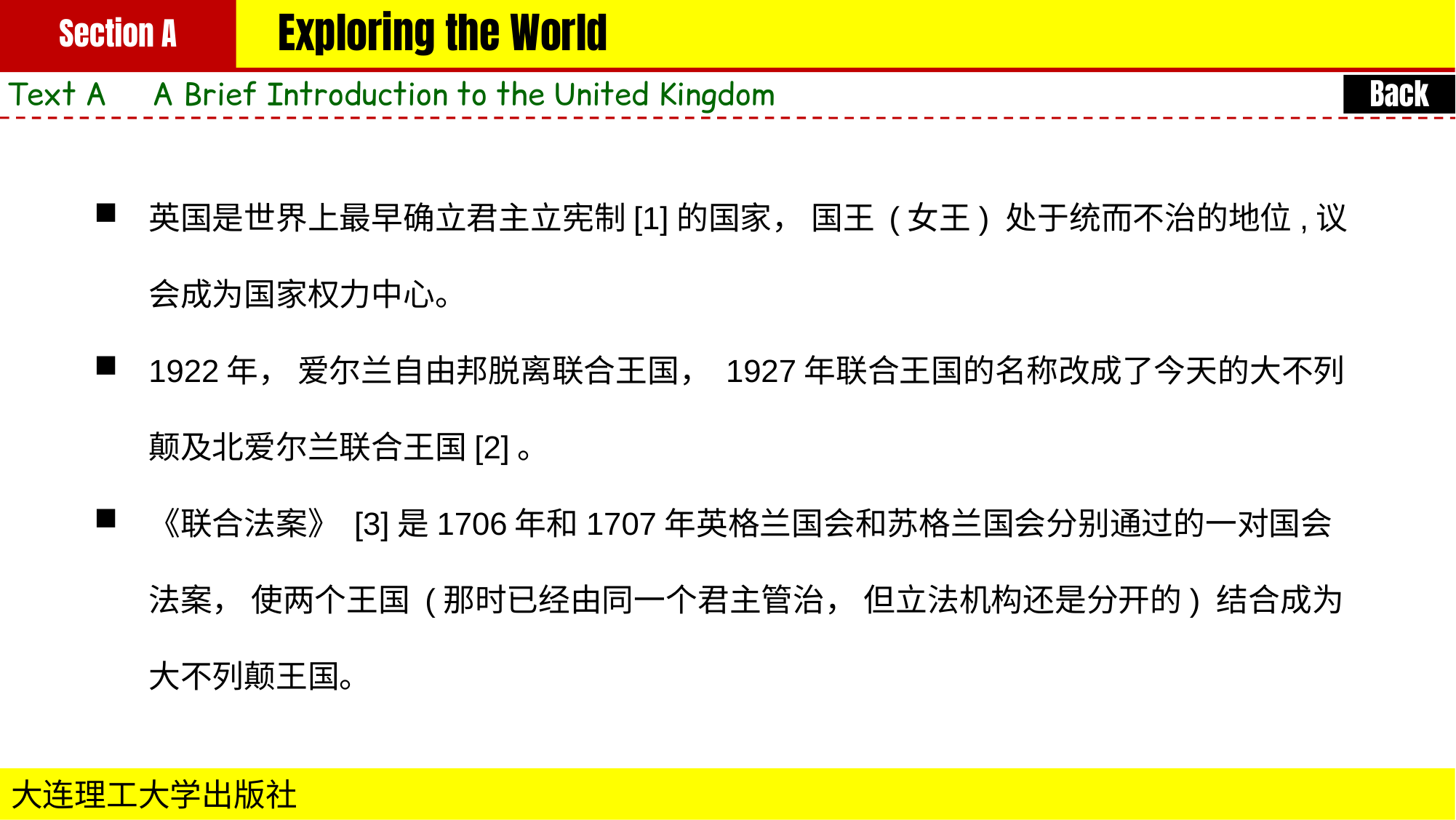

Section A
# Exploring the World
Text A　A Brief Introduction to the United Kingdom
Back
英国是世界上最早确立君主立宪制[1]的国家， 国王 (女王) 处于统而不治的地位,议会成为国家权力中心。
1922年， 爱尔兰自由邦脱离联合王国， 1927年联合王国的名称改成了今天的大不列颠及北爱尔兰联合王国[2]。
《联合法案》 [3]是1706年和1707年英格兰国会和苏格兰国会分别通过的一对国会法案， 使两个王国 (那时已经由同一个君主管治， 但立法机构还是分开的) 结合成为大不列颠王国。